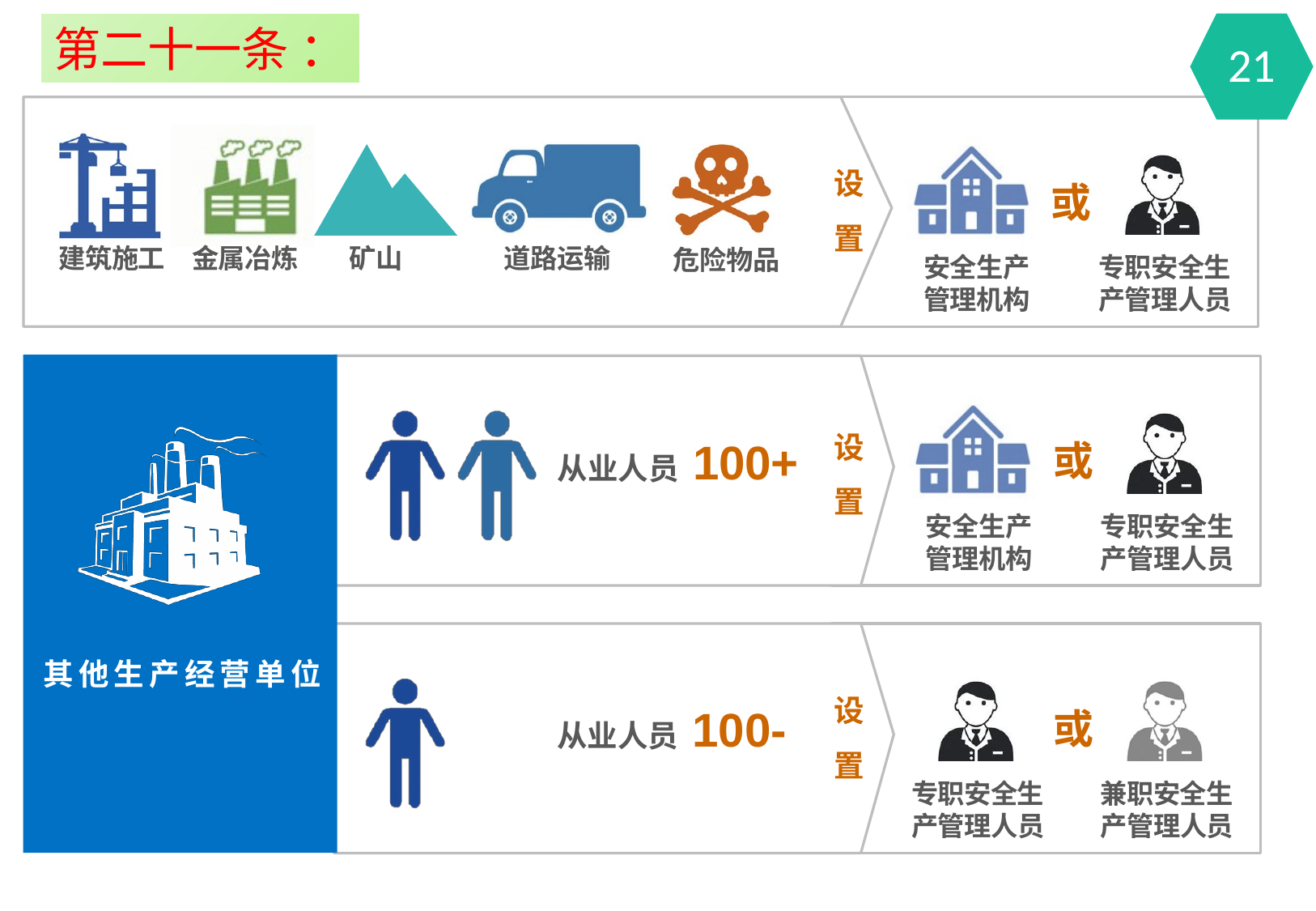

第二十一条 ：
21

设
置

或
建筑施工
金属冶炼
矿山
道路运输
危险物品
安全生产
管理机构
专职安全生
产管理人员

设
置
从业人员 100+
或
安全生产 管理机构
专职安全生 产管理人员

其他生产经营单位
设 置

从业人员 100-
或
专职安全生
产管理人员
兼职安全生
产管理人员